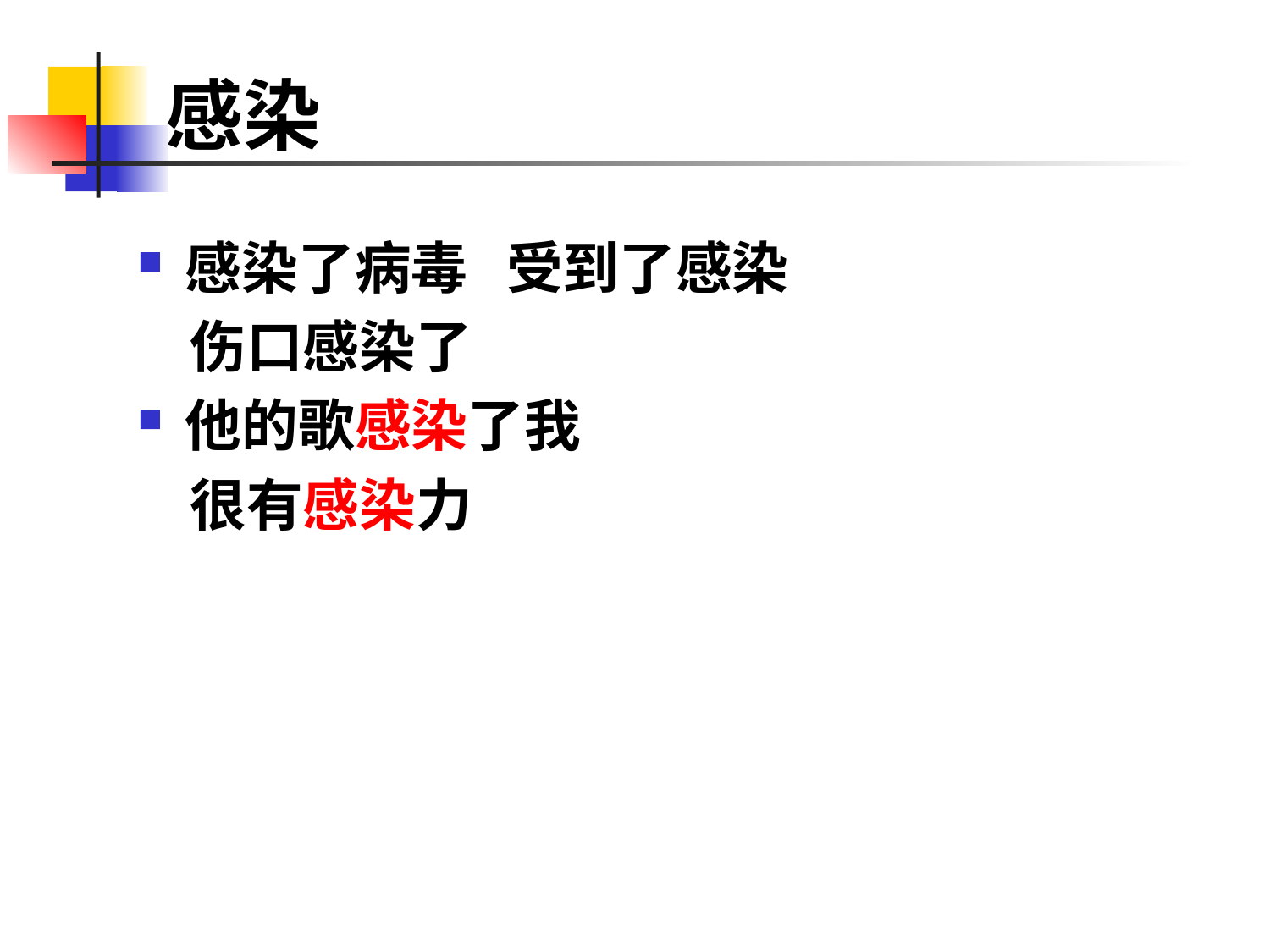

# 感染
感染了病毒   受到了感染
   伤口感染了
他的歌感染了我
   很有感染力